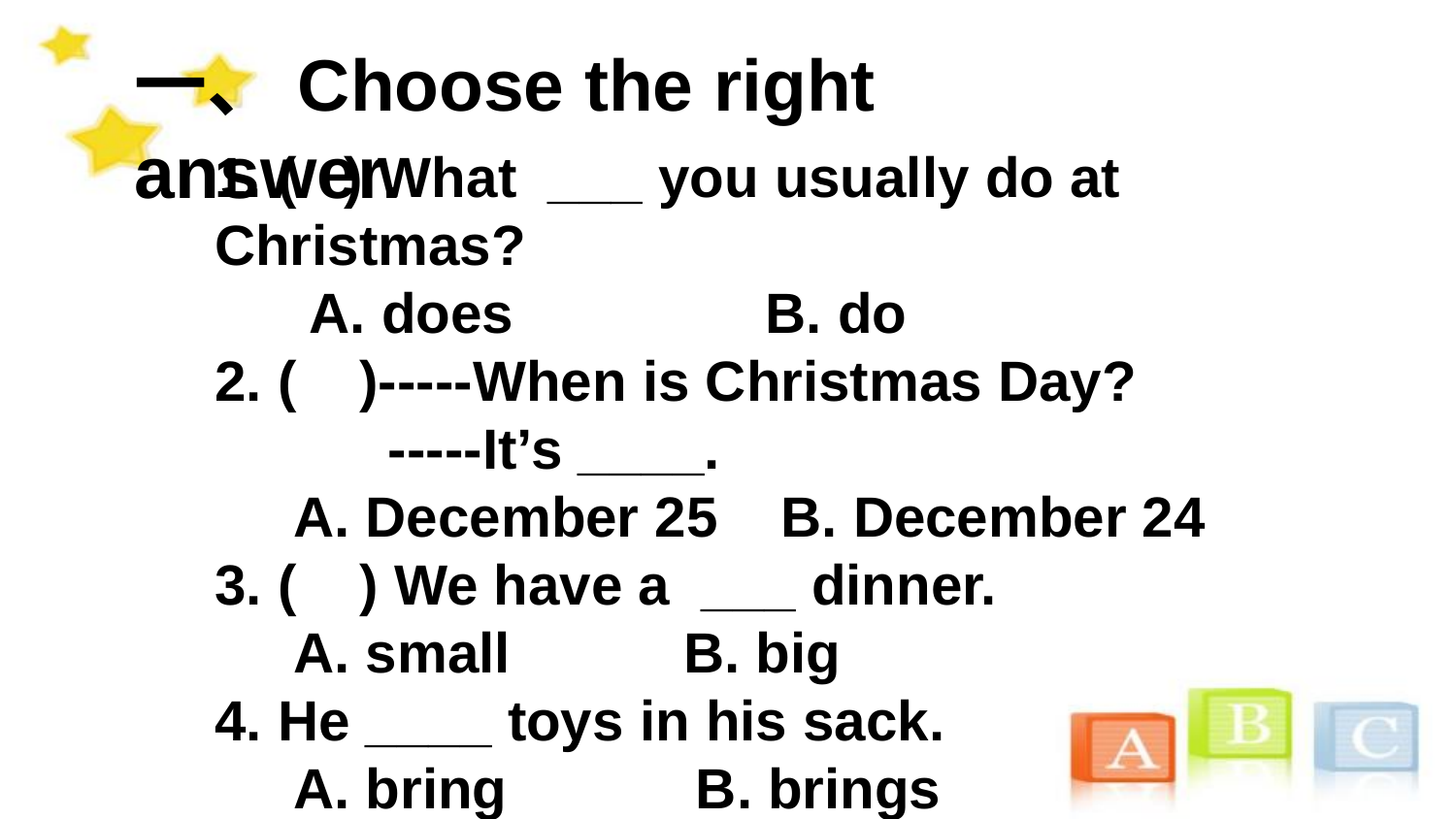

一、Choose the right answer.
1. (   ) What  ___ you usually do at Christmas?
      A. does                B. do
2. (    )-----When is Christmas Day?
           -----It’s ____.
     A. December 25    B. December 24
3. (    ) We have a  ___ dinner.
     A. small           B. big
4. He ____ toys in his sack.
     A. bring            B. brings